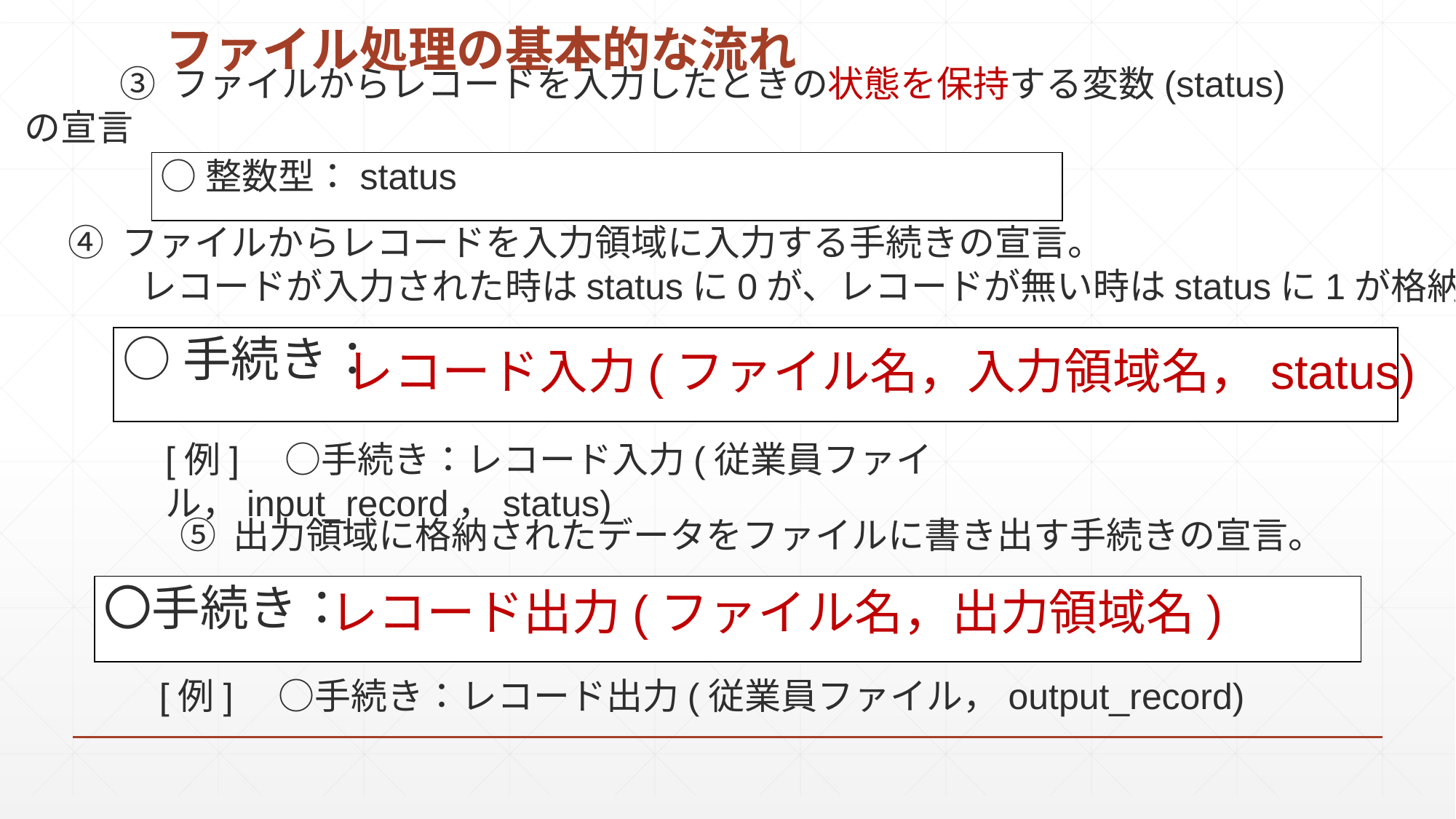

# ファイル処理の基本的な流れ

③ ファイルからレコードを入力したときの状態を保持する変数(status)の宣言

○整数型：status

④ ファイルからレコードを入力領域に入力する手続きの宣言。
　　レコードが入力された時はstatusに0が、レコードが無い時はstatusに1が格納される。

○手続き：
レコード入力(ファイル名，入力領域名，status)
[例]　○手続き：レコード入力(従業員ファイル，input_record，status)

⑤ 出力領域に格納されたデータをファイルに書き出す手続きの宣言。
レコード出力(ファイル名，出力領域名)
〇手続き：
[例]　○手続き：レコード出力(従業員ファイル，output_record)